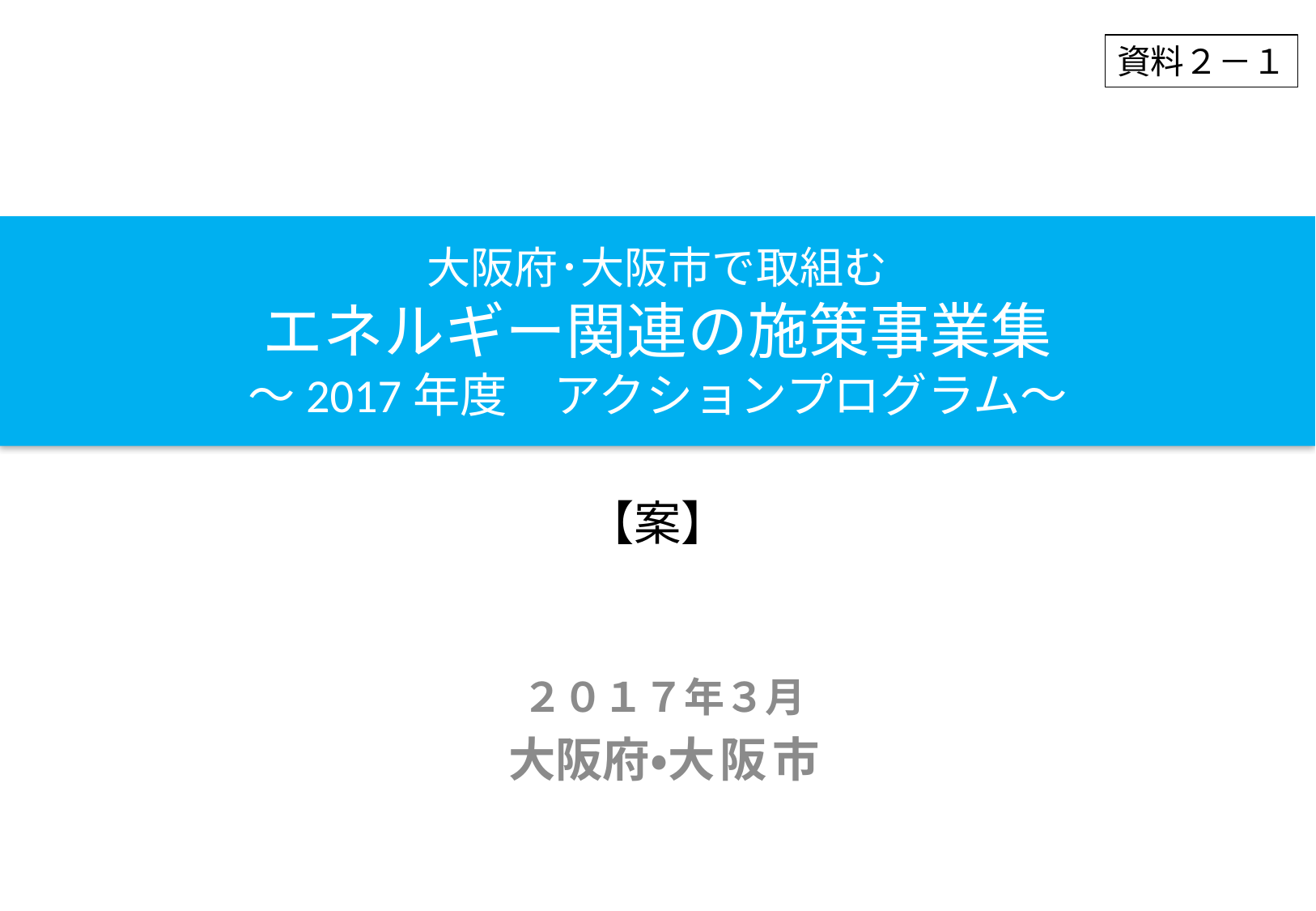

資料２－１
# 大阪府･大阪市で取組む エネルギー関連の施策事業集 ～2017年度　アクションプログラム～
【案】
２０１７年３月
大阪府・大阪市